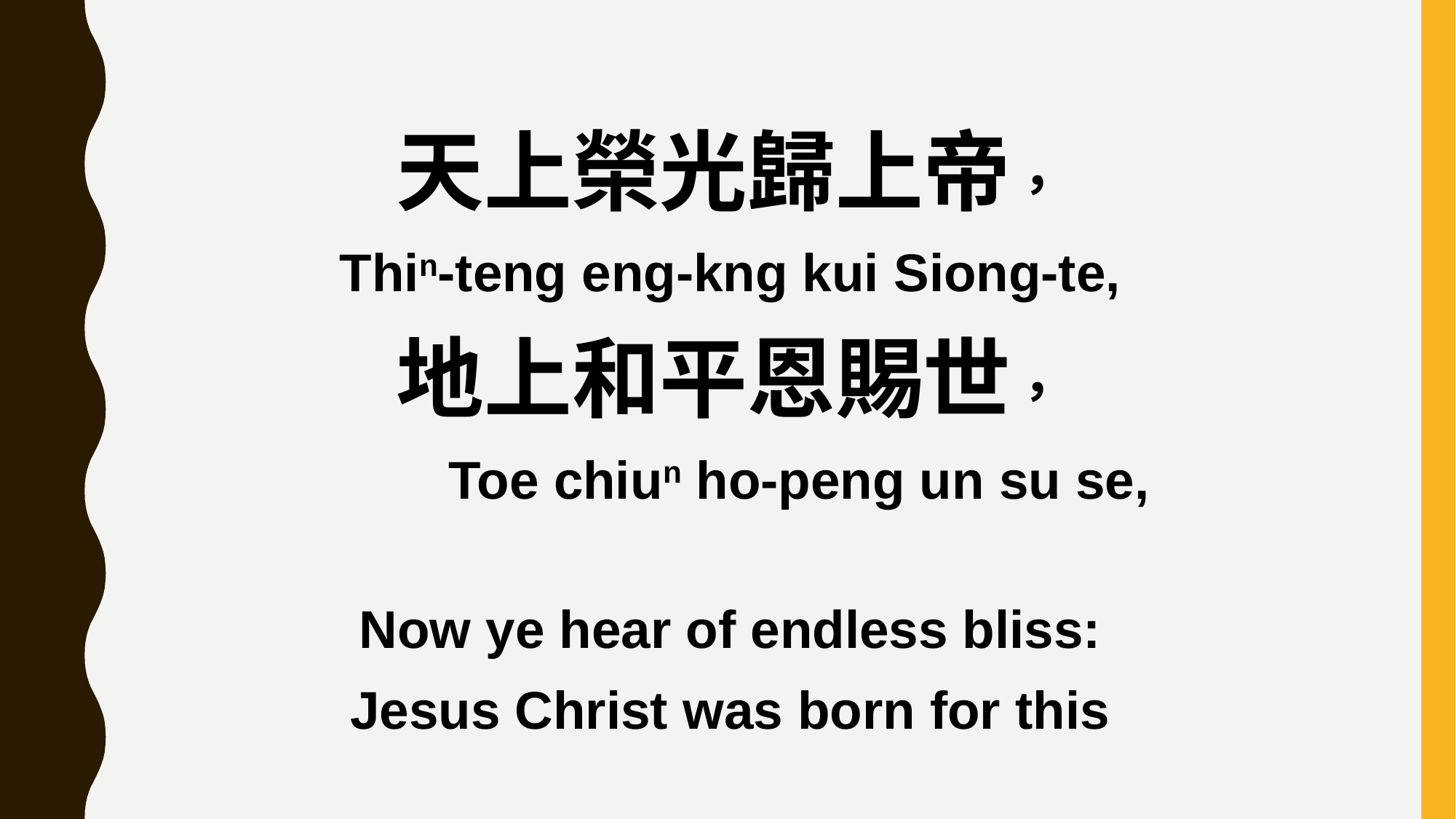

天上榮光歸上帝，
Thin-teng eng-kng kui Siong-te,
地上和平恩賜世，
                 Toe chiun ho-peng un su se,

Now ye hear of endless bliss:
Jesus Christ was born for this